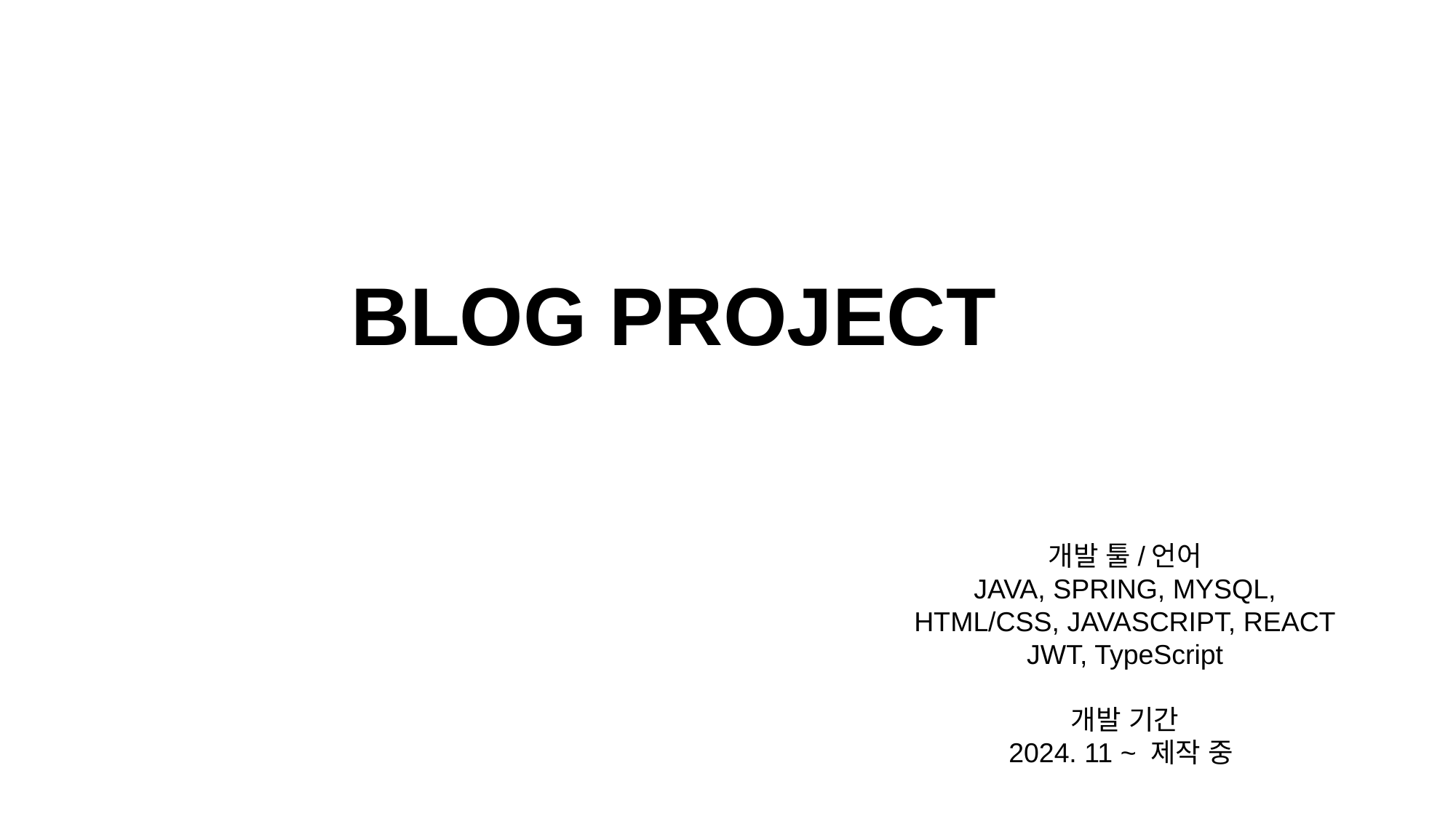

BLOG PROJECT
개발 툴/언어
JAVA, SPRING, MYSQL,
HTML/CSS, JAVASCRIPT, REACT
JWT, TypeScript

개발 기간
2024. 11 ~ 제작 중